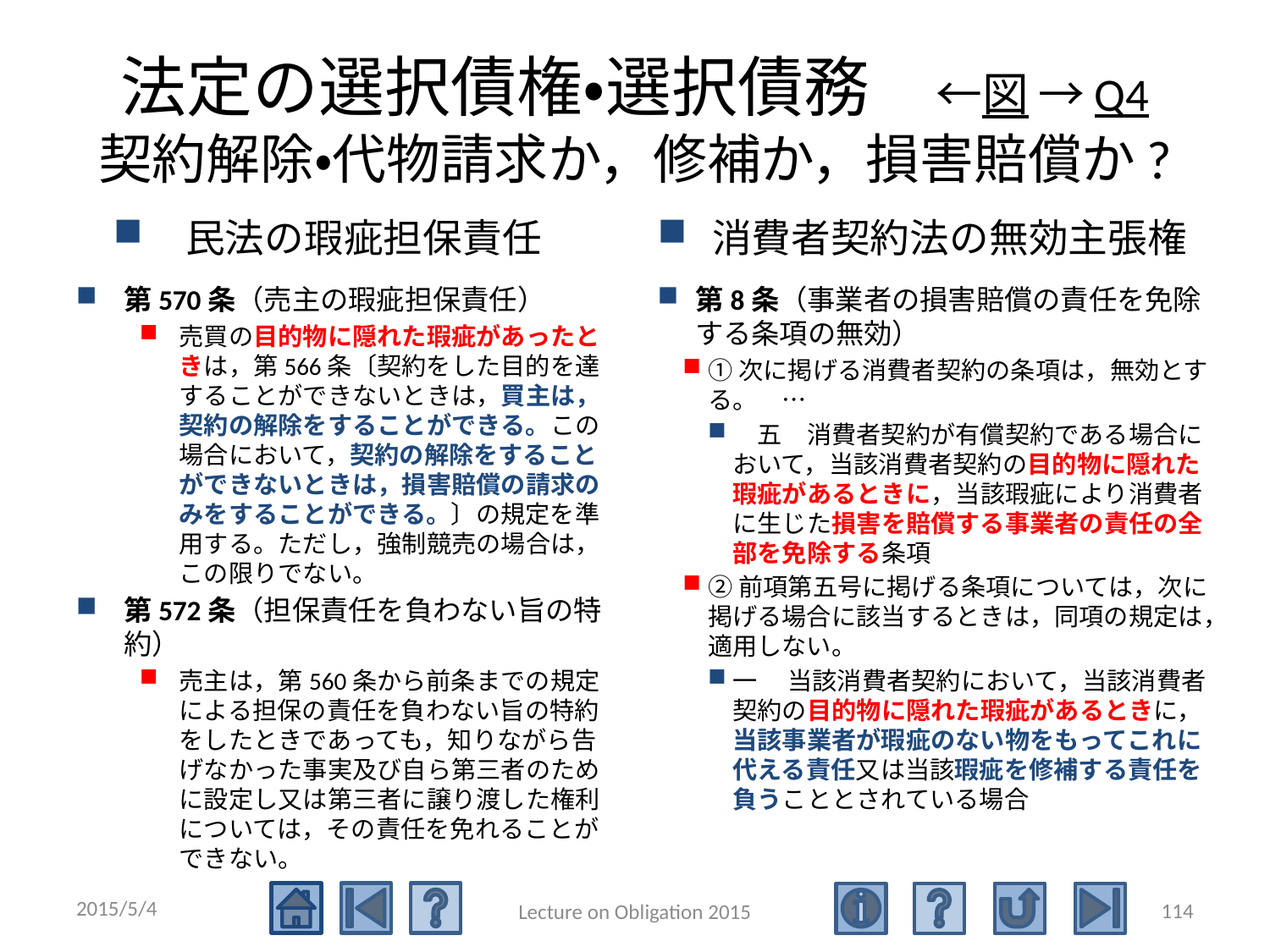

# 法定の選択債権・選択債務　←図 →Q4 契約解除・代物請求か，修補か，損害賠償か?
民法の瑕疵担保責任
消費者契約法の無効主張権
第570条（売主の瑕疵担保責任）
売買の目的物に隠れた瑕疵があったときは，第566条〔契約をした目的を達することができないときは，買主は，契約の解除をすることができる。この場合において，契約の解除をすることができないときは，損害賠償の請求のみをすることができる。〕の規定を準用する。ただし，強制競売の場合は，この限りでない。
第572条（担保責任を負わない旨の特約）
売主は，第560条から前条までの規定による担保の責任を負わない旨の特約をしたときであっても，知りながら告げなかった事実及び自ら第三者のために設定し又は第三者に譲り渡した権利については，その責任を免れることができない。
第8条（事業者の損害賠償の責任を免除する条項の無効）
①次に掲げる消費者契約の条項は，無効とする。　…
　五　消費者契約が有償契約である場合において，当該消費者契約の目的物に隠れた瑕疵があるときに，当該瑕疵により消費者に生じた損害を賠償する事業者の責任の全部を免除する条項
②前項第五号に掲げる条項については，次に掲げる場合に該当するときは，同項の規定は，適用しない。
一 　当該消費者契約において，当該消費者契約の目的物に隠れた瑕疵があるときに，当該事業者が瑕疵のない物をもってこれに代える責任又は当該瑕疵を修補する責任を負うこととされている場合
2015/5/4
114
Lecture on Obligation 2015